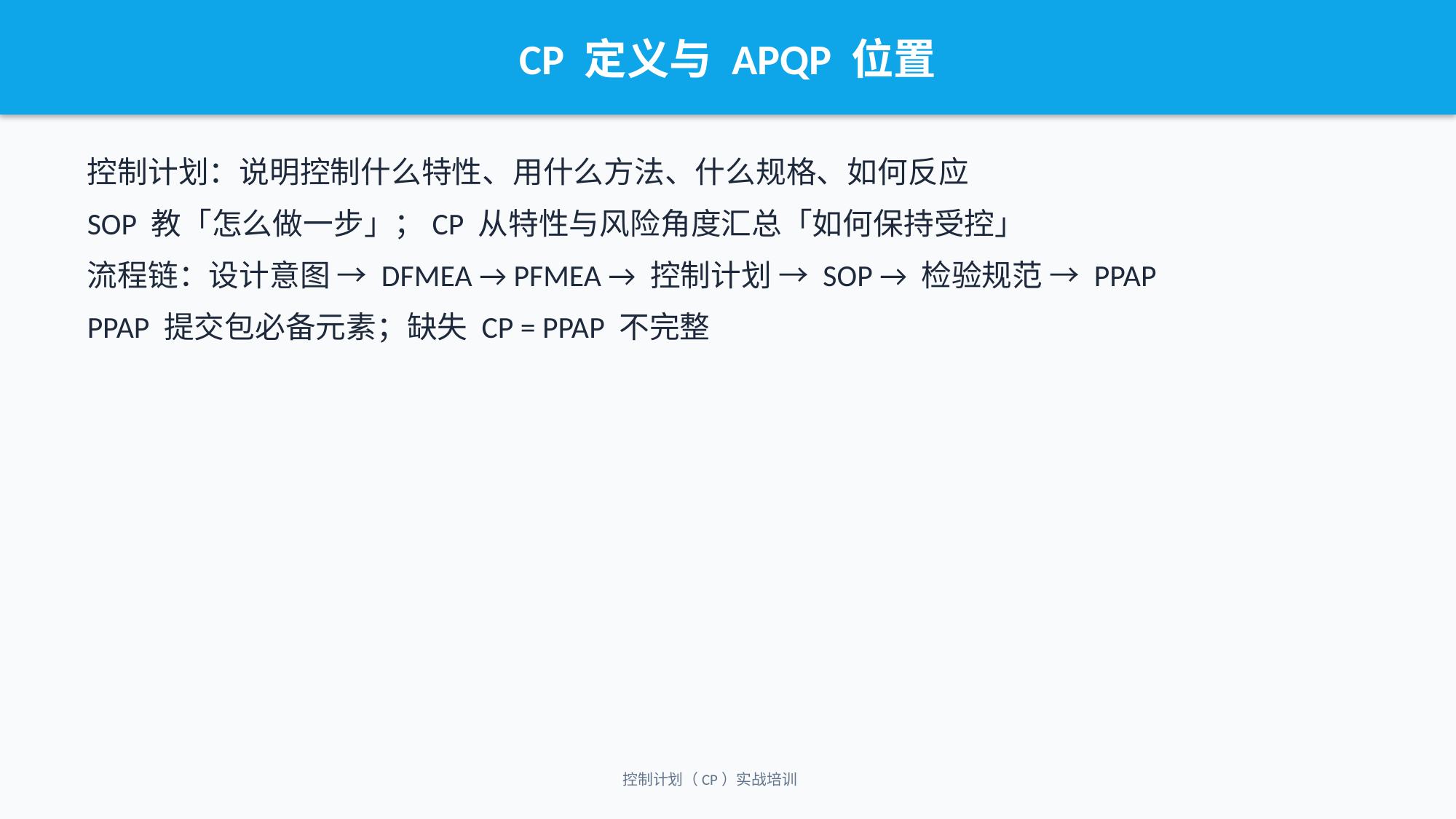

CP 定义与 APQP 位置
控制计划：说明控制什么特性、用什么方法、什么规格、如何反应
SOP 教「怎么做一步」；CP 从特性与风险角度汇总「如何保持受控」
流程链：设计意图 → DFMEA → PFMEA → 控制计划 → SOP → 检验规范 → PPAP
PPAP 提交包必备元素；缺失 CP = PPAP 不完整
控制计划（CP）实战培训